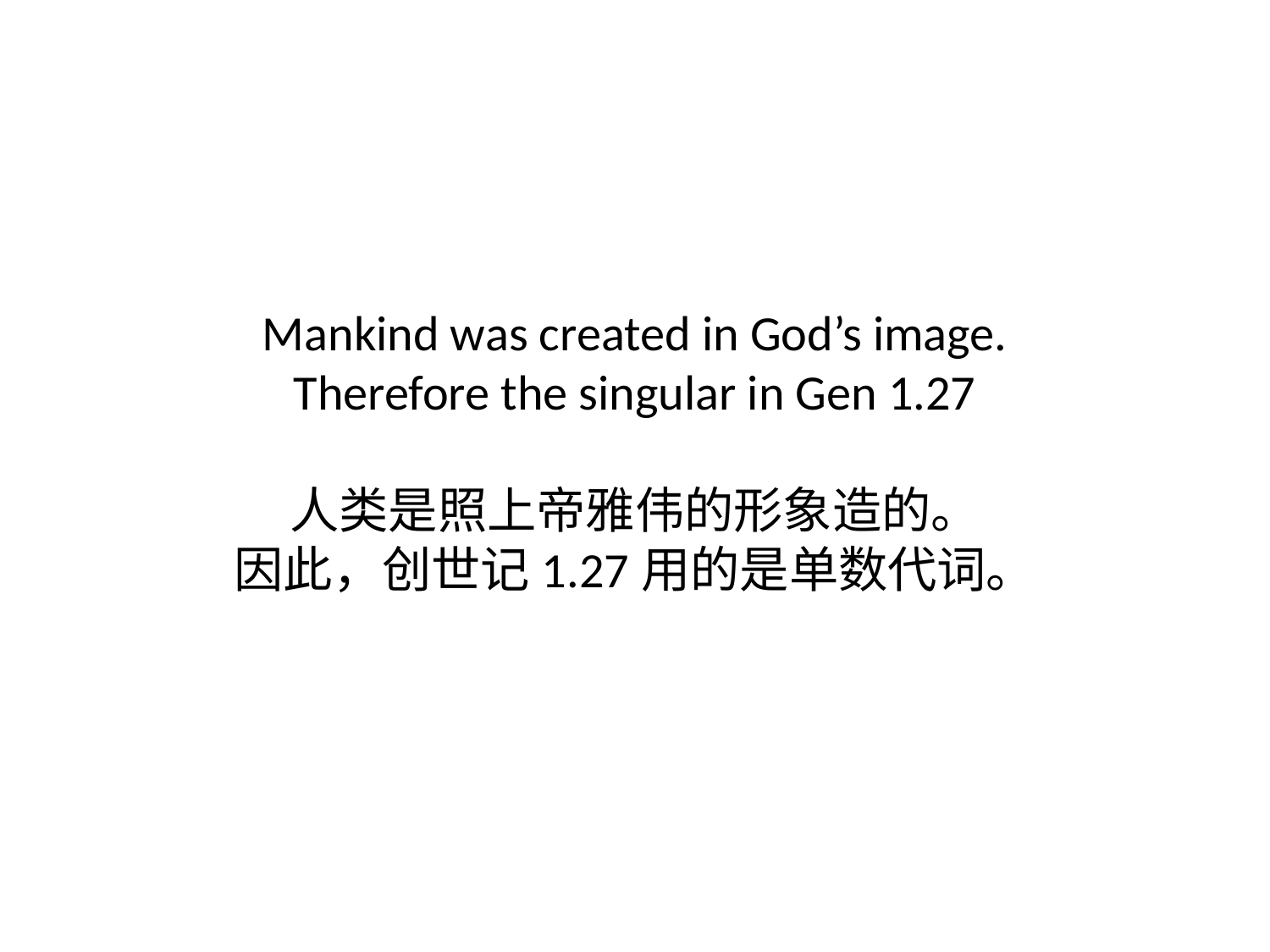

# Mankind was created in God’s image. Therefore the singular in Gen 1.27 人类是照上帝雅伟的形象造的。 因此，创世记1.27用的是单数代词。